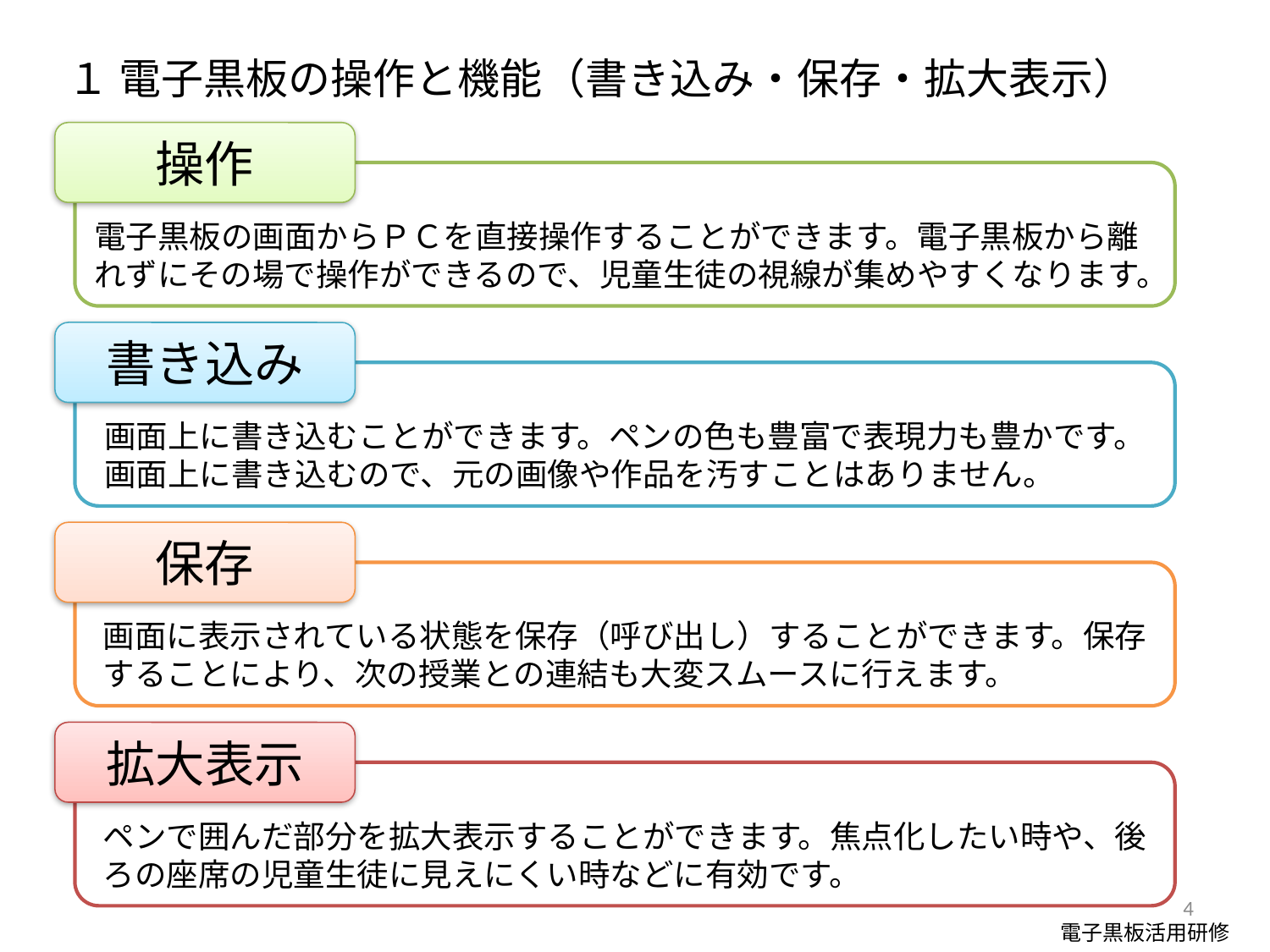

１ 電子黒板の操作と機能（書き込み・保存・拡大表示）
操作
電子黒板の画面からＰＣを直接操作することができます。電子黒板から離れずにその場で操作ができるので、児童生徒の視線が集めやすくなります。
書き込み
画面上に書き込むことができます。ペンの色も豊富で表現力も豊かです。画面上に書き込むので、元の画像や作品を汚すことはありません。
保存
画面に表示されている状態を保存（呼び出し）することができます。保存することにより、次の授業との連結も大変スムースに行えます。
拡大表示
ペンで囲んだ部分を拡大表示することができます。焦点化したい時や、後ろの座席の児童生徒に見えにくい時などに有効です。
4
電子黒板活用研修